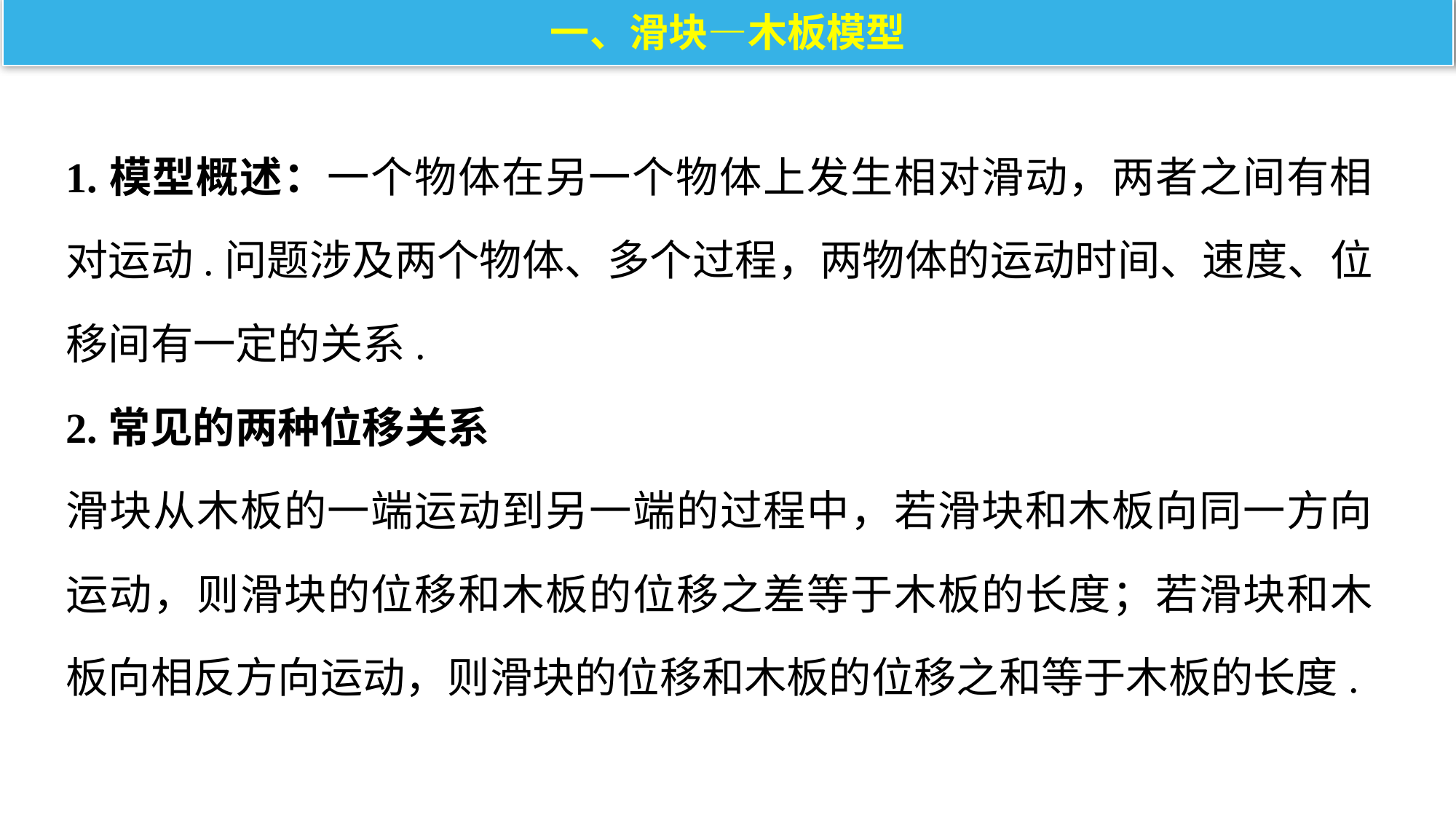

一、滑块—木板模型
1.模型概述：一个物体在另一个物体上发生相对滑动，两者之间有相对运动.问题涉及两个物体、多个过程，两物体的运动时间、速度、位移间有一定的关系.
2.常见的两种位移关系
滑块从木板的一端运动到另一端的过程中，若滑块和木板向同一方向运动，则滑块的位移和木板的位移之差等于木板的长度；若滑块和木板向相反方向运动，则滑块的位移和木板的位移之和等于木板的长度.